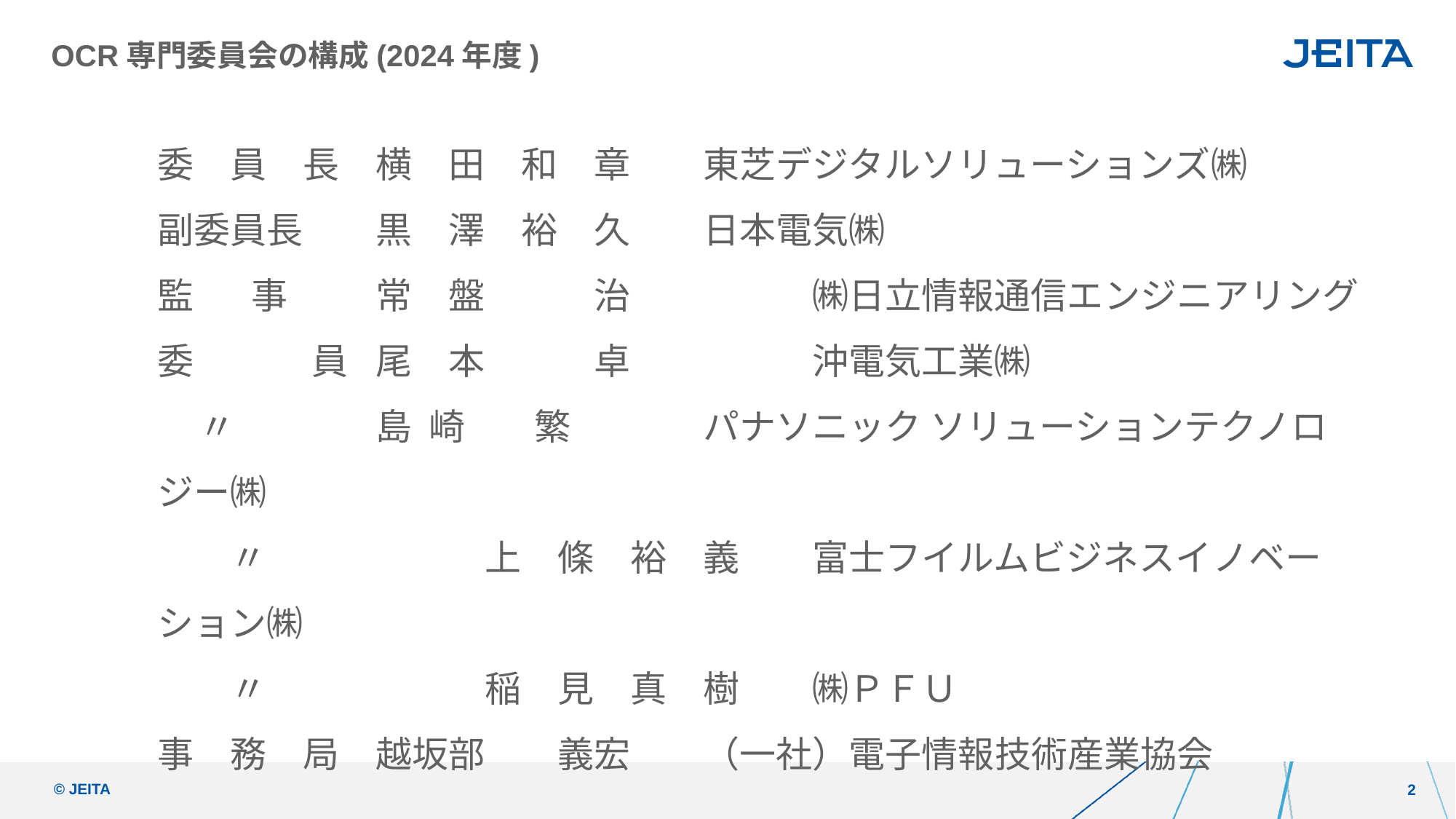

# OCR専門委員会の構成(2024年度)
委　員　長	横　田　和　章	東芝デジタルソリューションズ㈱
副委員長	黒　澤　裕　久	日本電気㈱
監       事	常　盤　　　治		㈱日立情報通信エンジニアリング
委　　　 員	尾　本　　　卓		沖電気工業㈱
    〃		島  崎　    繁		パナソニック ソリューションテクノロジー㈱
　　〃		上　條　裕　義	富士フイルムビジネスイノベーション㈱
　　〃		稲　見　真　樹	㈱ＰＦＵ
事　務　局	越坂部　　義宏	（一社）電子情報技術産業協会

（敬称略・順不同）
© JEITA